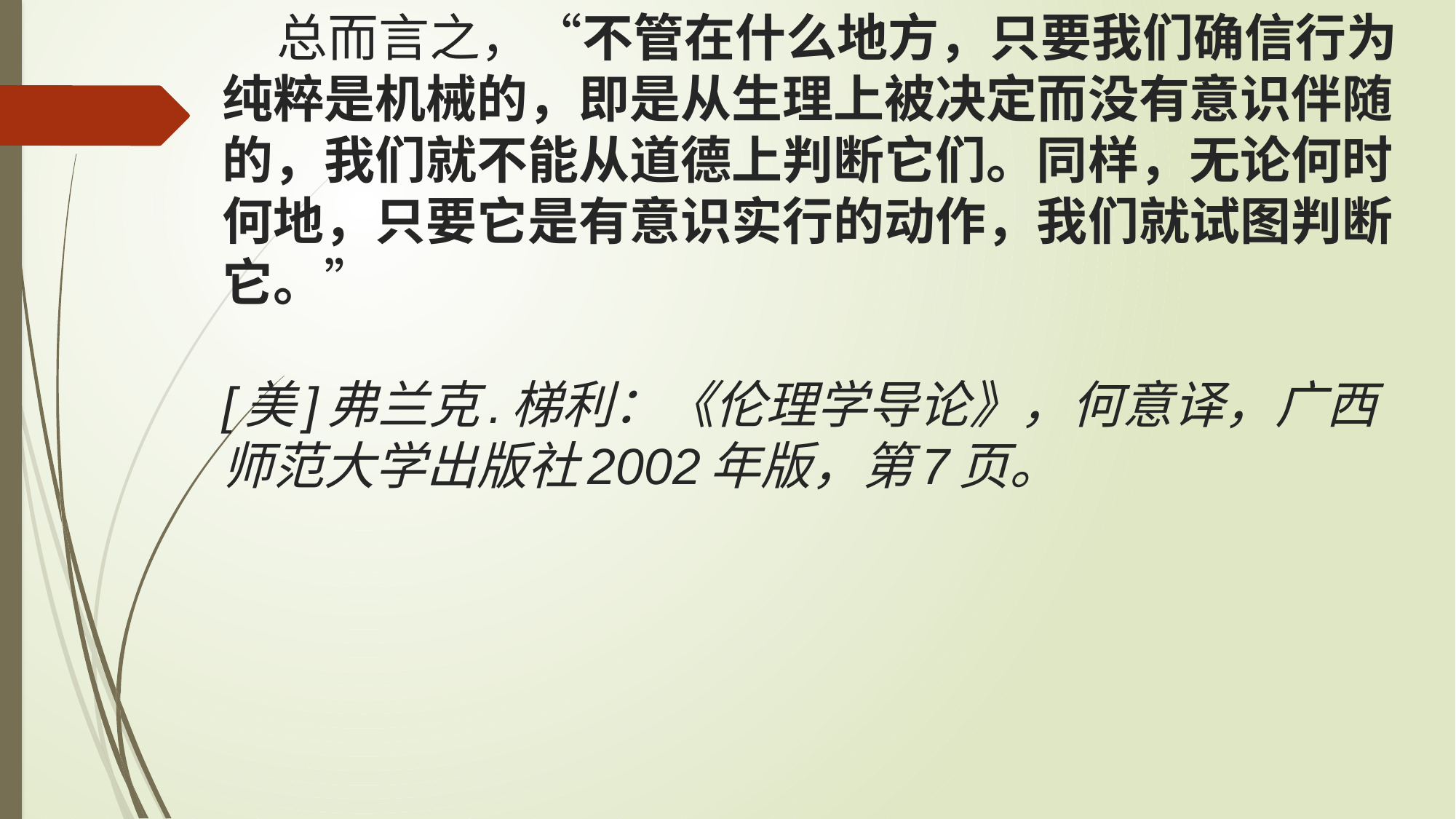

# 总而言之，“不管在什么地方，只要我们确信行为纯粹是机械的，即是从生理上被决定而没有意识伴随的，我们就不能从道德上判断它们。同样，无论何时何地，只要它是有意识实行的动作，我们就试图判断它。” [美]弗兰克.梯利：《伦理学导论》，何意译，广西师范大学出版社2002年版，第7页。